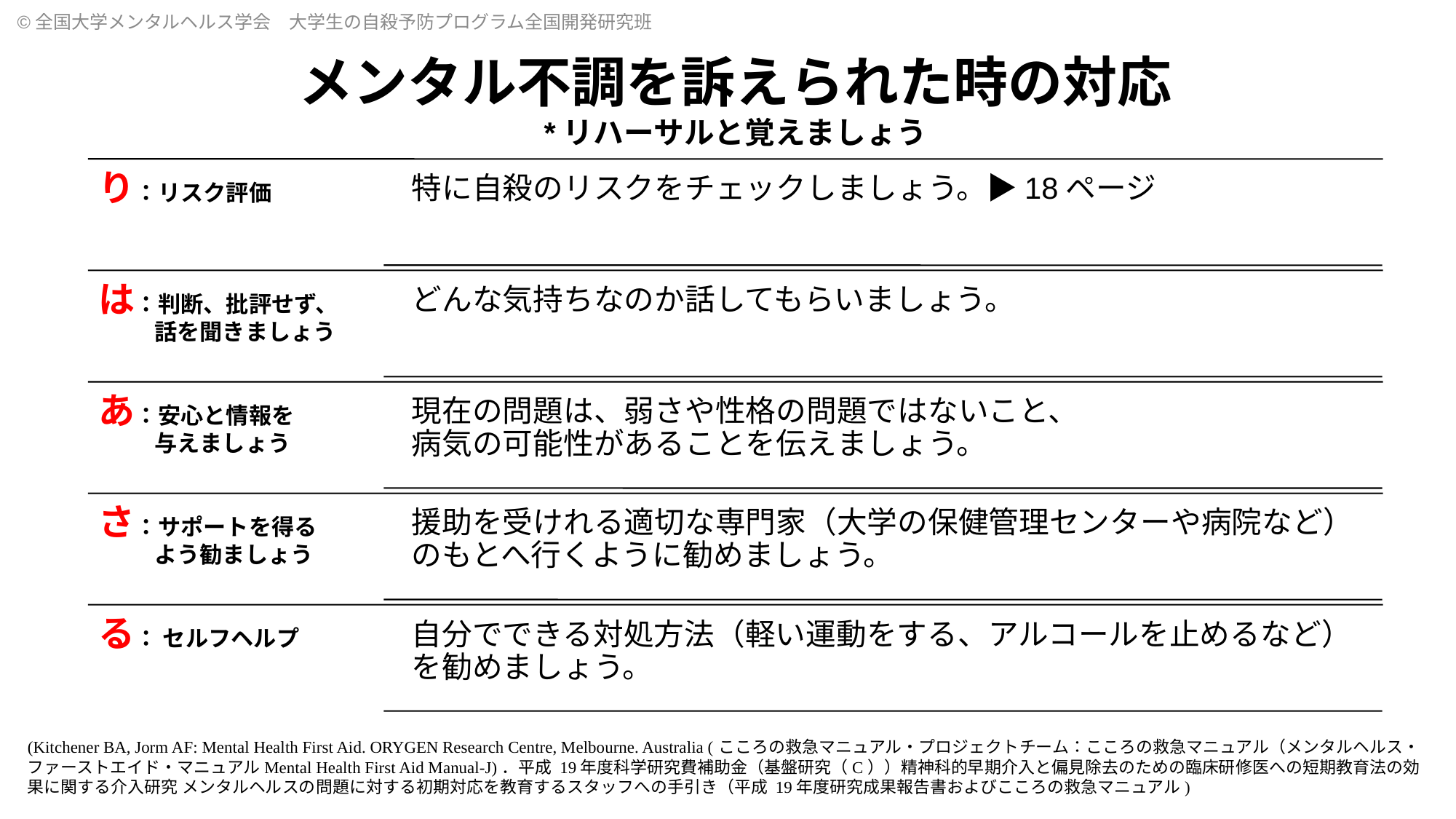

メンタル不調を訴えられた時の対応
*リハーサルと覚えましょう
り：リスク評価
特に自殺のリスクをチェックしましょう。▶18ページ
は：判断、批評せず、
 　　 話を聞きましょう
どんな気持ちなのか話してもらいましょう。
あ：安心と情報を
　　  与えましょう
現在の問題は、弱さや性格の問題ではないこと、
病気の可能性があることを伝えましょう。
さ：サポートを得る
　　  よう勧ましょう
援助を受けれる適切な専門家（大学の保健管理センターや病院など）のもとへ行くように勧めましょう。
る： セルフヘルプ
自分でできる対処方法（軽い運動をする、アルコールを止めるなど）を勧めましょう。
(Kitchener BA, Jorm AF: Mental Health First Aid. ORYGEN Research Centre, Melbourne. Australia (こころの救急マニュアル・プロジェクトチーム：こころの救急マニュアル（メンタルヘルス・ファーストエイド・マニュアルMental Health First Aid Manual-J)．平成 19年度科学研究費補助金（基盤研究（C））精神科的早期介入と偏見除去のための臨床研修医への短期教育法の効果に関する介入研究 メンタルヘルスの問題に対する初期対応を教育するスタッフへの手引き（平成 19年度研究成果報告書およびこころの救急マニュアル)